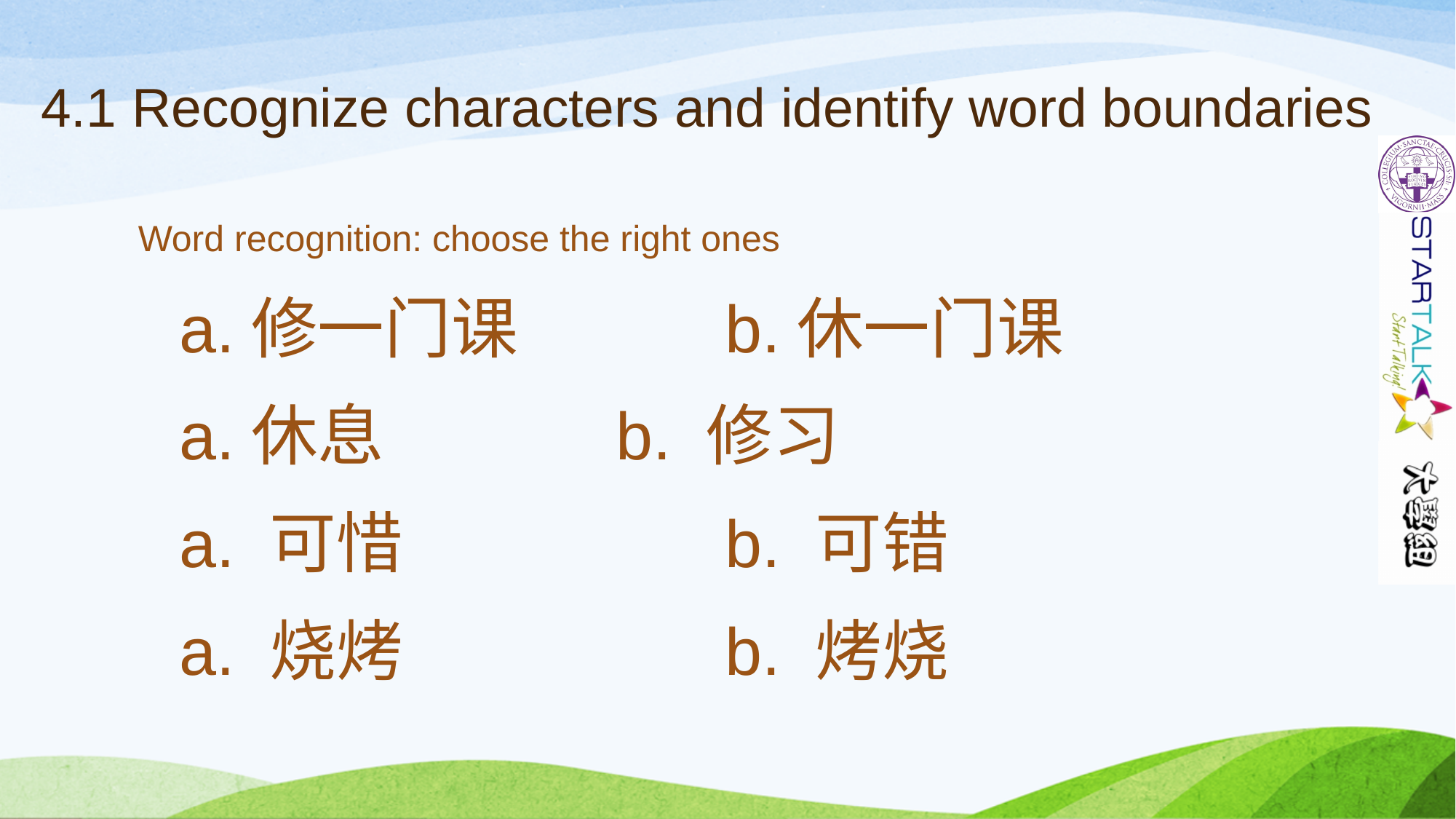

# 4.1 Recognize characters and identify word boundaries
Word recognition: choose the right ones
	a.修一门课		b.休一门课
	a.休息			b. 修习
	a. 可惜			b. 可错
	a. 烧烤			b. 烤烧